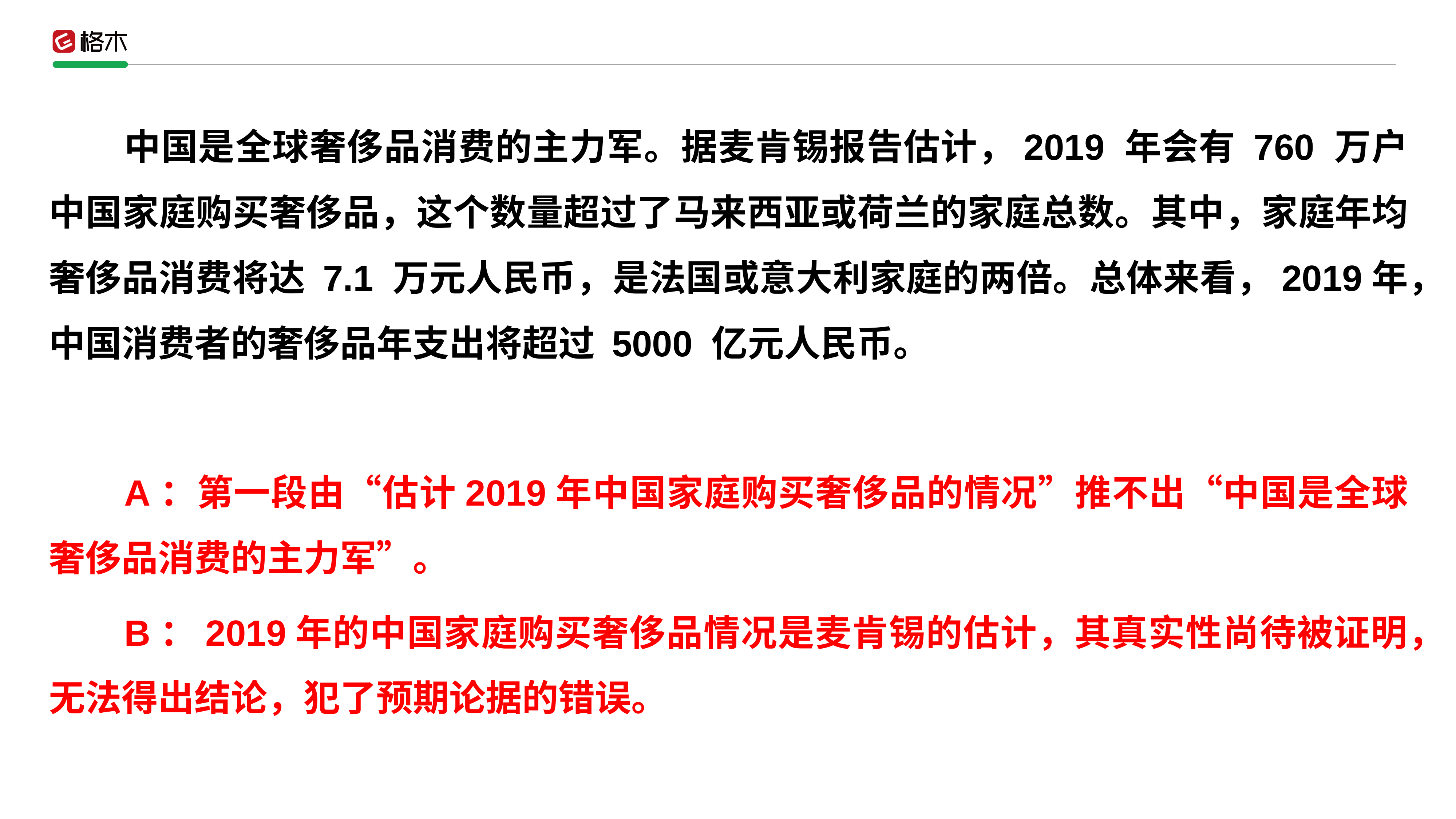

中国是全球奢侈品消费的主力军。据麦肯锡报告估计，2019 年会有 760 万户中国家庭购买奢侈品，这个数量超过了马来西亚或荷兰的家庭总数。其中，家庭年均奢侈品消费将达 7.1 万元人民币，是法国或意大利家庭的两倍。总体来看，2019年，中国消费者的奢侈品年支出将超过 5000 亿元人民币。

A：第一段由“估计2019年中国家庭购买奢侈品的情况”推不出“中国是全球奢侈品消费的主力军”。
B：2019年的中国家庭购买奢侈品情况是麦肯锡的估计，其真实性尚待被证明，无法得出结论，犯了预期论据的错误。